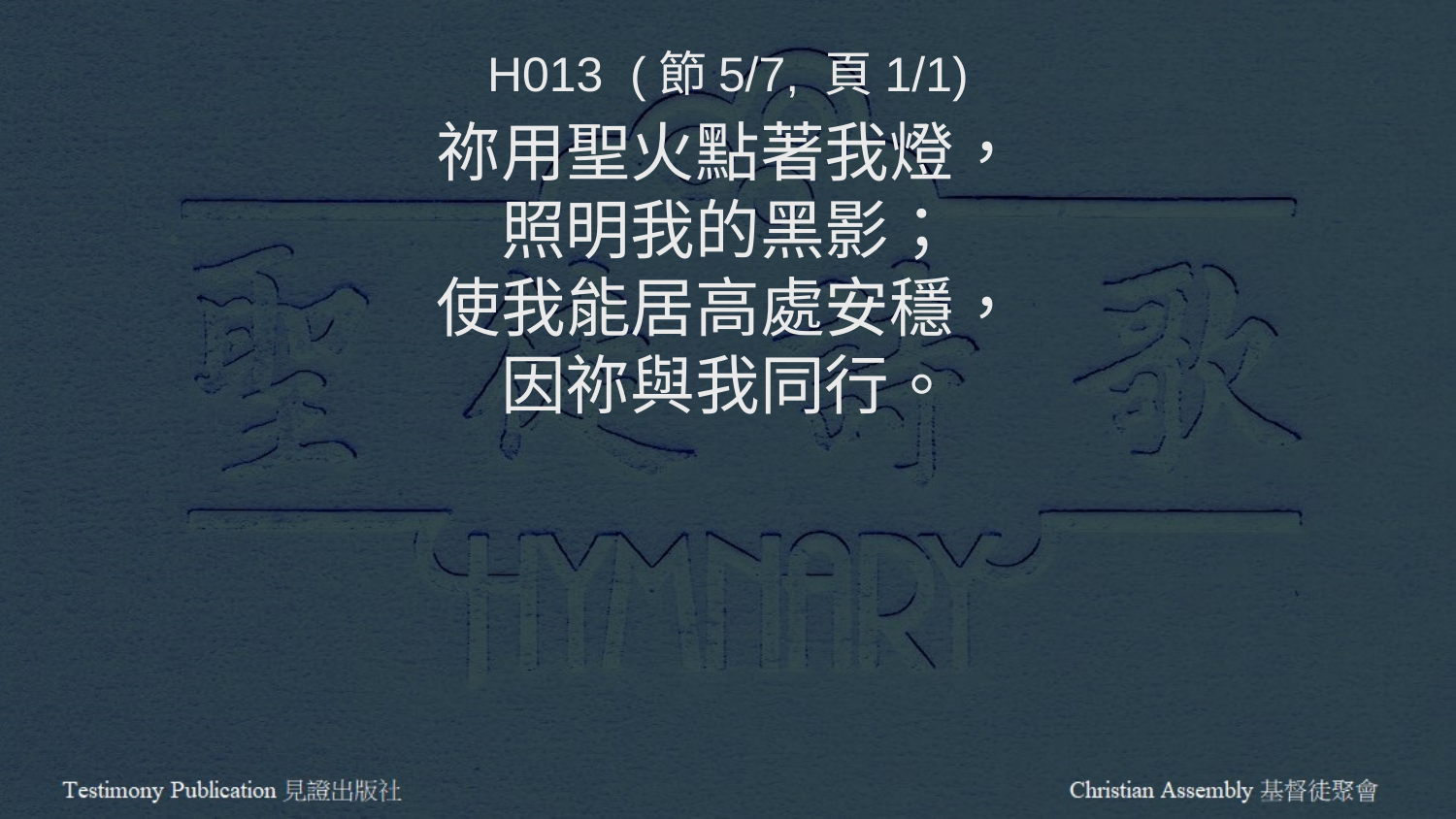

H013  (節5/7, 頁1/1)
祢用聖火點著我燈，
照明我的黑影；
使我能居高處安穩，
因祢與我同行。